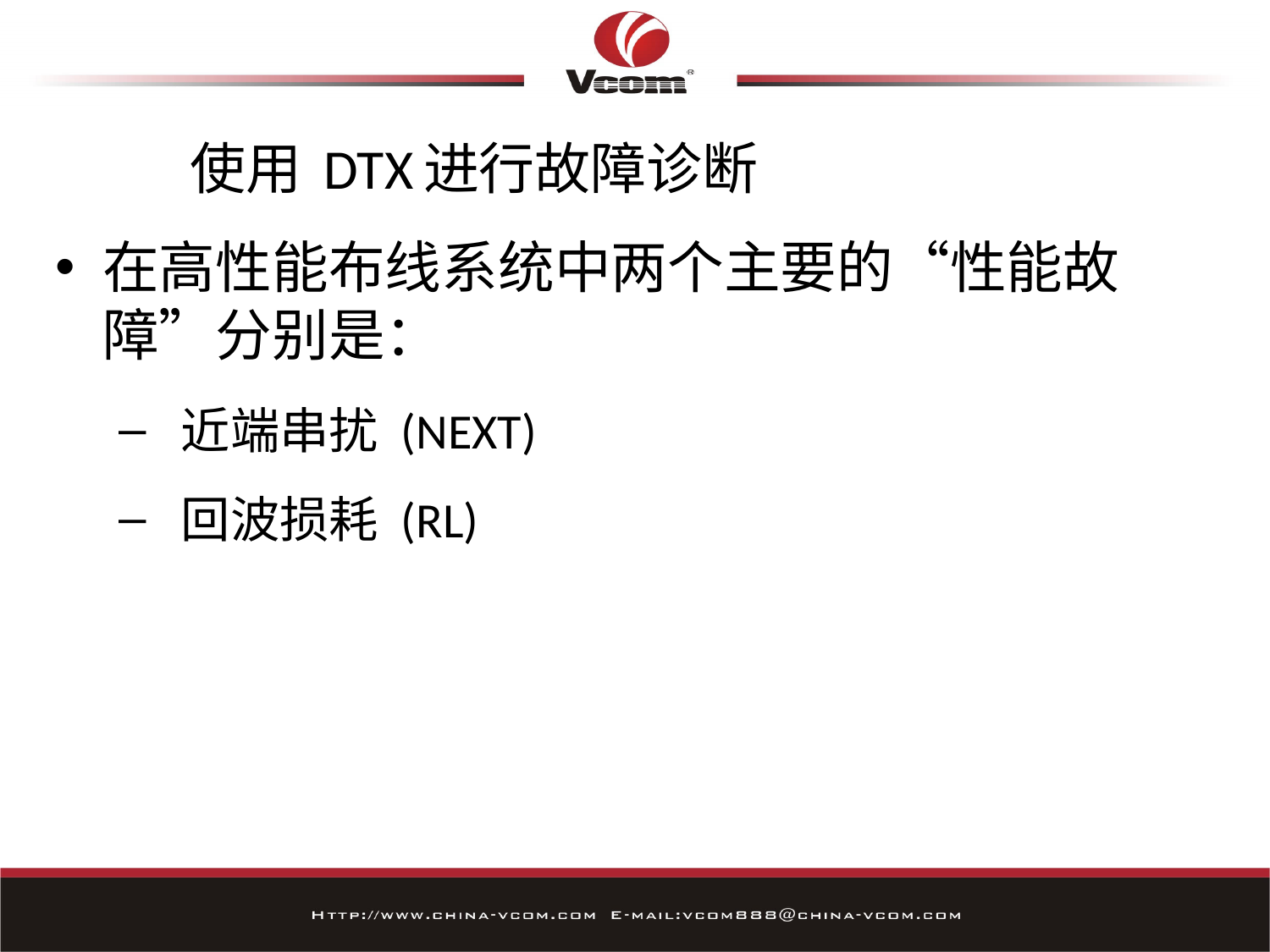

# 使用 DTX进行故障诊断
在高性能布线系统中两个主要的“性能故障”分别是：
 近端串扰 (NEXT)
 回波损耗 (RL)